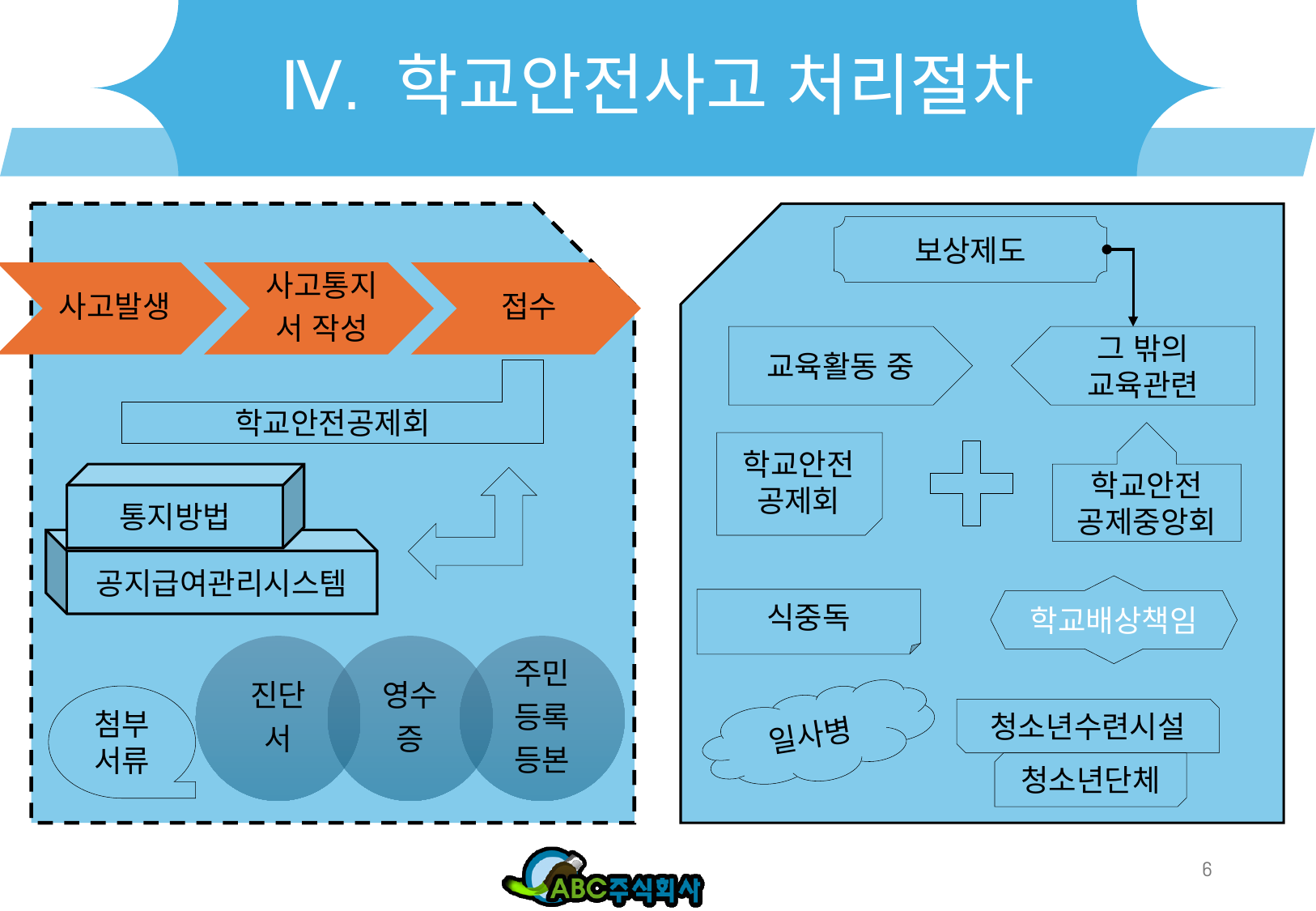

# Ⅳ. 학교안전사고 처리절차
사고발생
사고통지
서 작성
접수

학교안전공제회
통지방법

공지급여관리시스템
진단
서
영수
증
주민
등록
등본
첨부
서류

보상제도
교육활동 중
그 밖의
교육관련
학교안전
공제중앙회

학교안전
공제회

학교배상책임
식중독
일사병
청소년수련시설
청소년단체
6